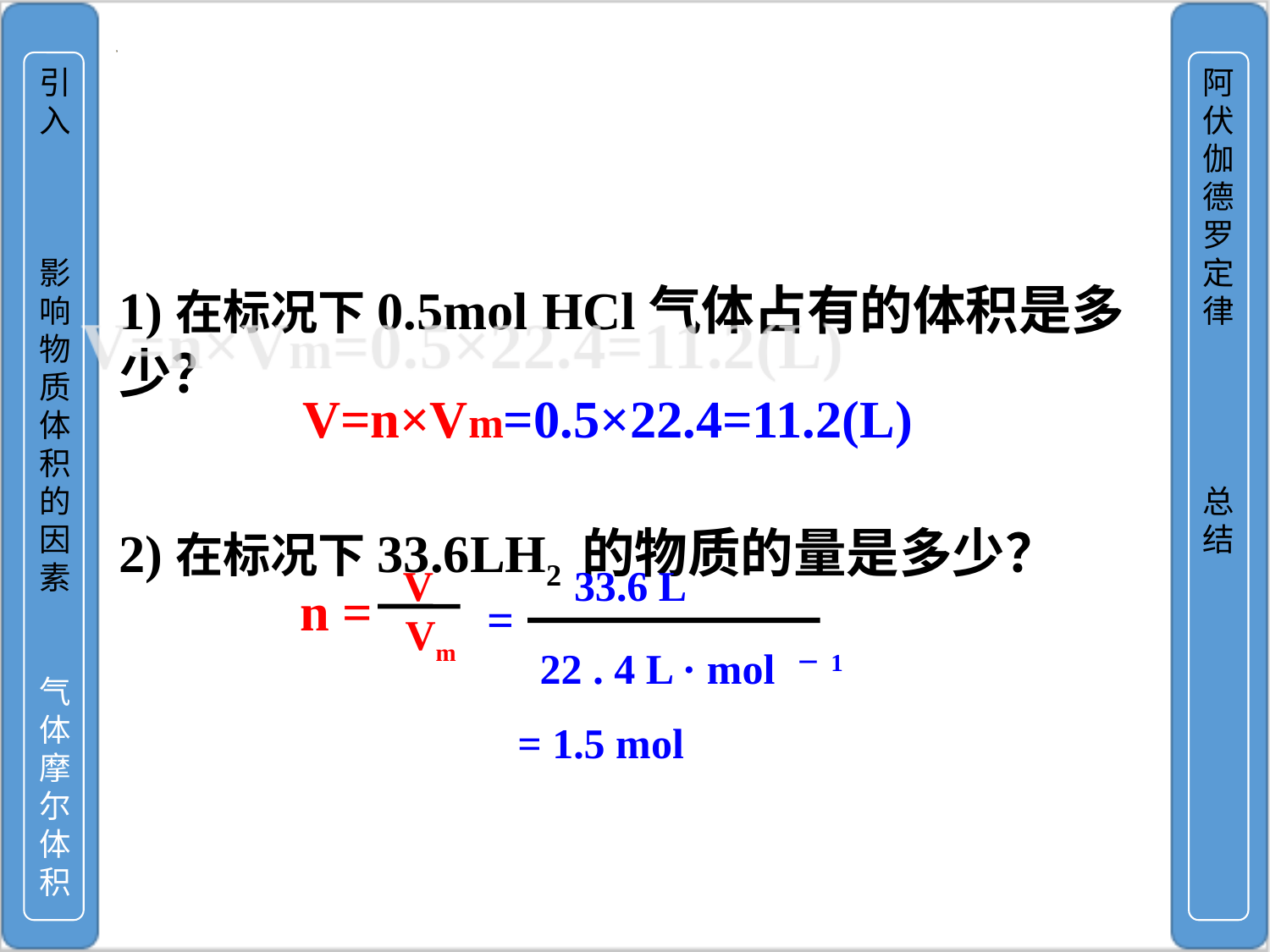

引入

影响物质体积的因素

气体摩尔体积

阿伏伽德罗定律

总结

1)在标况下0.5mol HCl气体占有的体积是多少？

2)在标况下33.6LH2 的物质的量是多少？

V=n×Vm=0.5×22.4=11.2(L)
V
n =
Vm

33.6 L
=

22 . 4 L · mol －1
= 1.5 mol